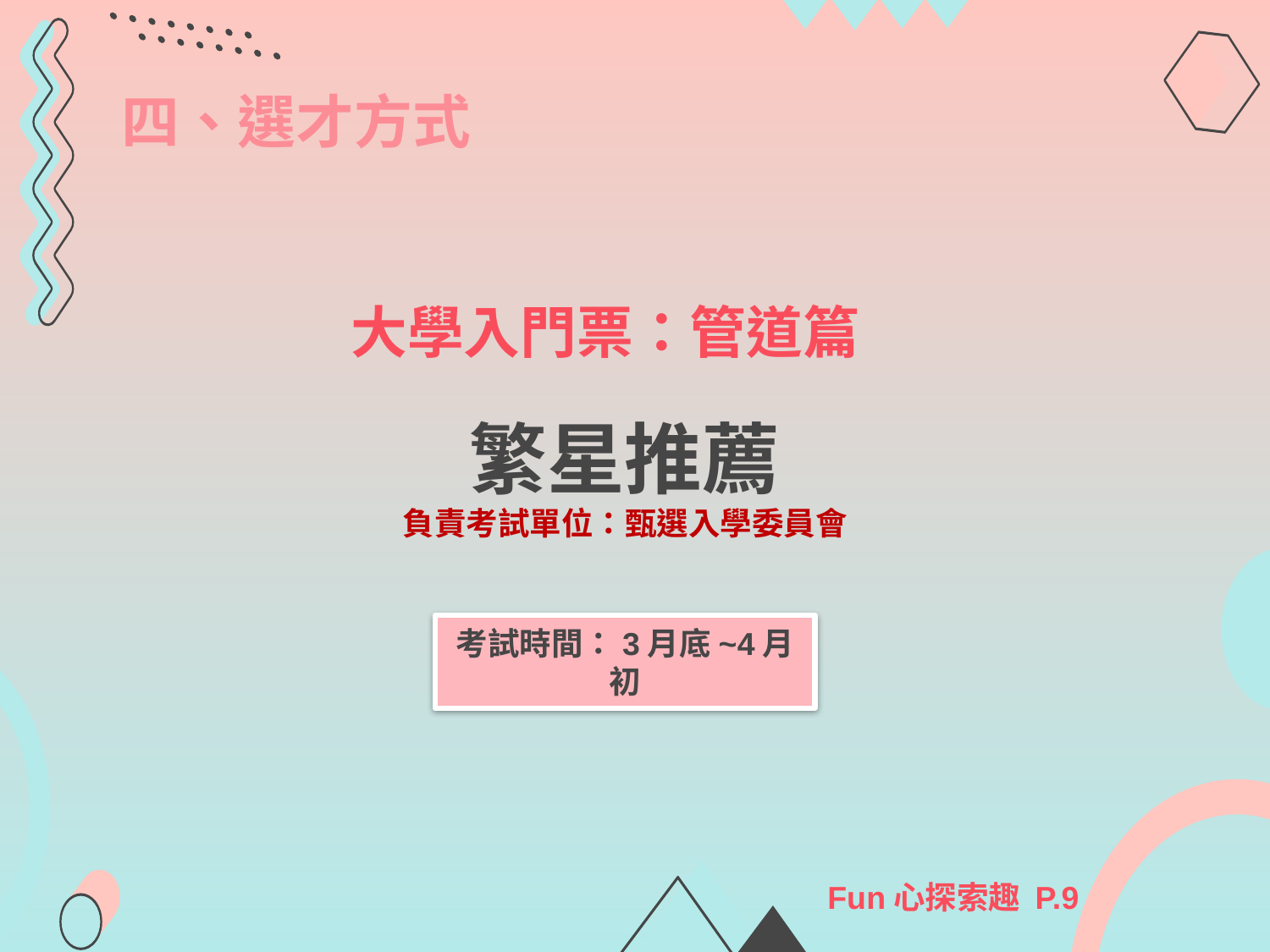

四、選才方式
大學入門票：管道篇
繁星推薦
負責考試單位：甄選入學委員會
考試時間：3月底~4月初
Fun心探索趣 P.9